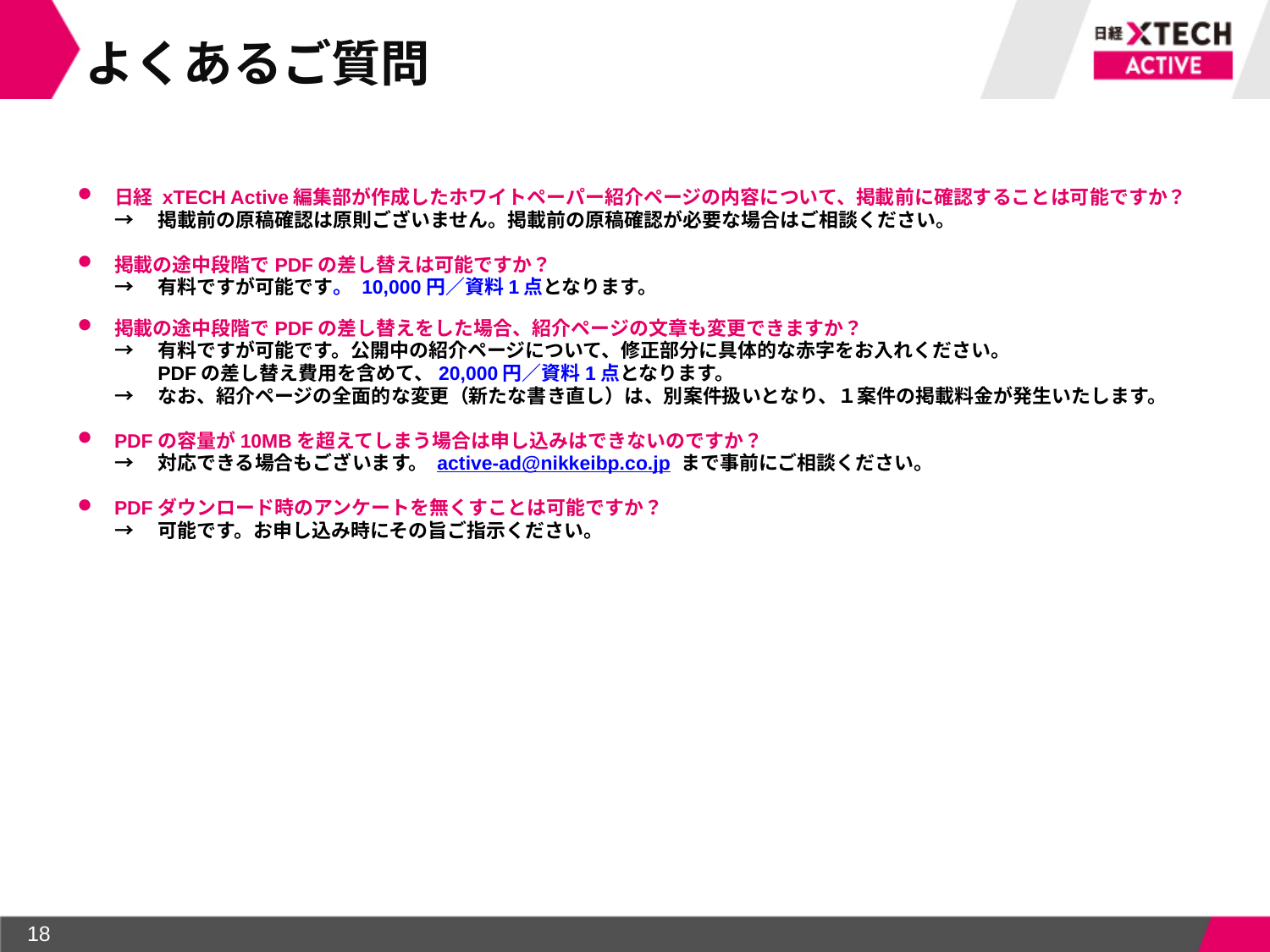

よくあるご質問
日経 xTECH Active編集部が作成したホワイトペーパー紹介ページの内容について、掲載前に確認することは可能ですか？
	→　掲載前の原稿確認は原則ございません。掲載前の原稿確認が必要な場合はご相談ください。

掲載の途中段階でPDFの差し替えは可能ですか？
	→　有料ですが可能です。 10,000円／資料1点となります。
掲載の途中段階でPDFの差し替えをした場合、紹介ページの文章も変更できますか？
	→　有料ですが可能です。公開中の紹介ページについて、修正部分に具体的な赤字をお入れください。
	　　PDFの差し替え費用を含めて、20,000円／資料1点となります。
	→　なお、紹介ページの全面的な変更（新たな書き直し）は、別案件扱いとなり、１案件の掲載料金が発生いたします。

PDFの容量が10MBを超えてしまう場合は申し込みはできないのですか？
	→　対応できる場合もございます。 active-ad@nikkeibp.co.jp まで事前にご相談ください。

PDFダウンロード時のアンケートを無くすことは可能ですか？
	→　可能です。お申し込み時にその旨ご指示ください。
18